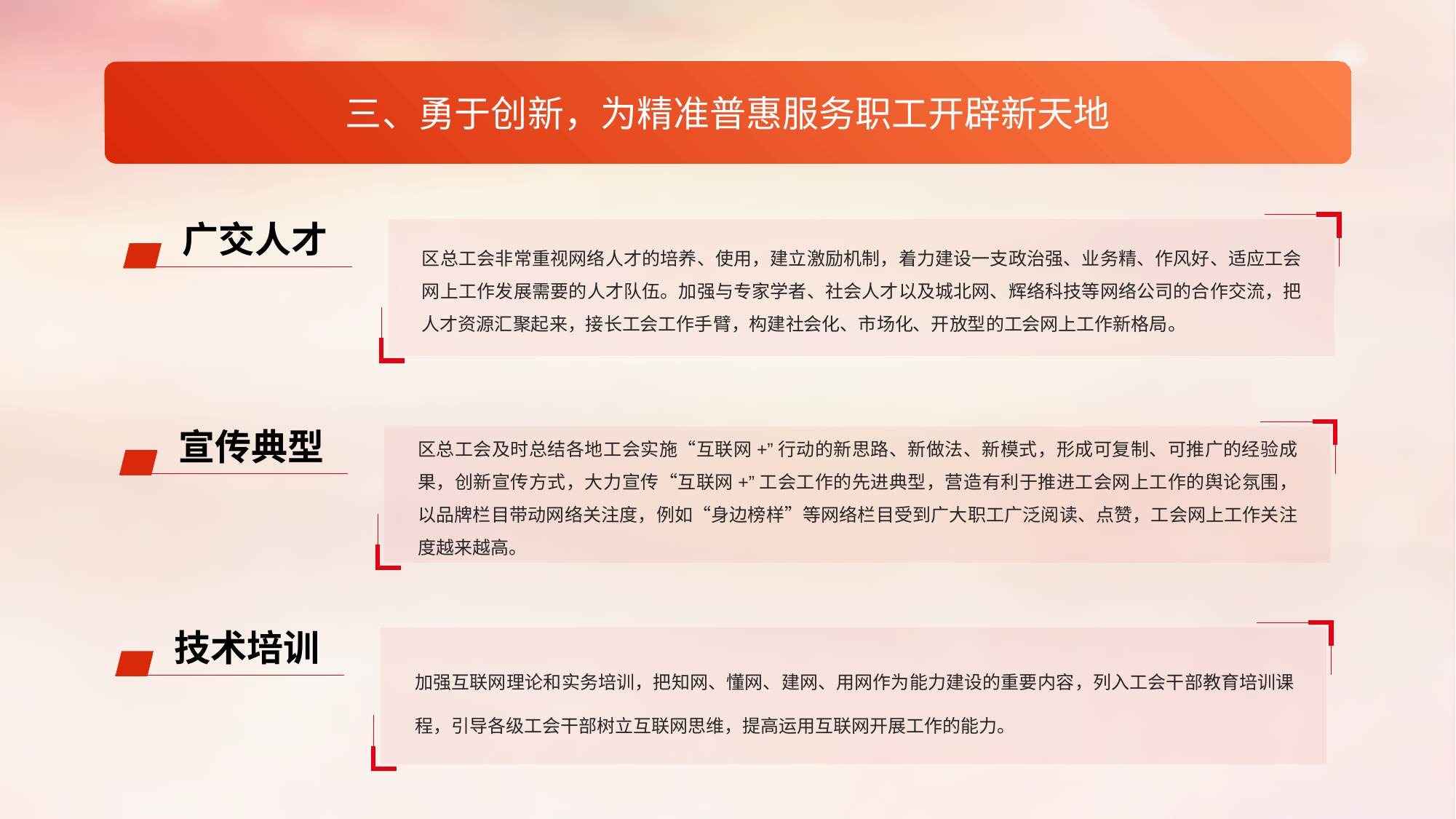

三、勇于创新，为精准普惠服务职工开辟新天地
广交人才

区总工会非常重视网络人才的培养、使用，建立激励机制，着力建设一支政治强、业务精、作风好、适应工会网上工作发展需要的人才队伍。加强与专家学者、社会人才以及城北网、辉络科技等网络公司的合作交流，把人才资源汇聚起来，接长工会工作手臂，构建社会化、市场化、开放型的工会网上工作新格局。
宣传典型

区总工会及时总结各地工会实施“互联网+”行动的新思路、新做法、新模式，形成可复制、可推广的经验成果，创新宣传方式，大力宣传“互联网+”工会工作的先进典型，营造有利于推进工会网上工作的舆论氛围，以品牌栏目带动网络关注度，例如“身边榜样”等网络栏目受到广大职工广泛阅读、点赞，工会网上工作关注度越来越高。

技术培训

加强互联网理论和实务培训，把知网、懂网、建网、用网作为能力建设的重要内容，列入工会干部教育培训课程，引导各级工会干部树立互联网思维，提高运用互联网开展工作的能力。